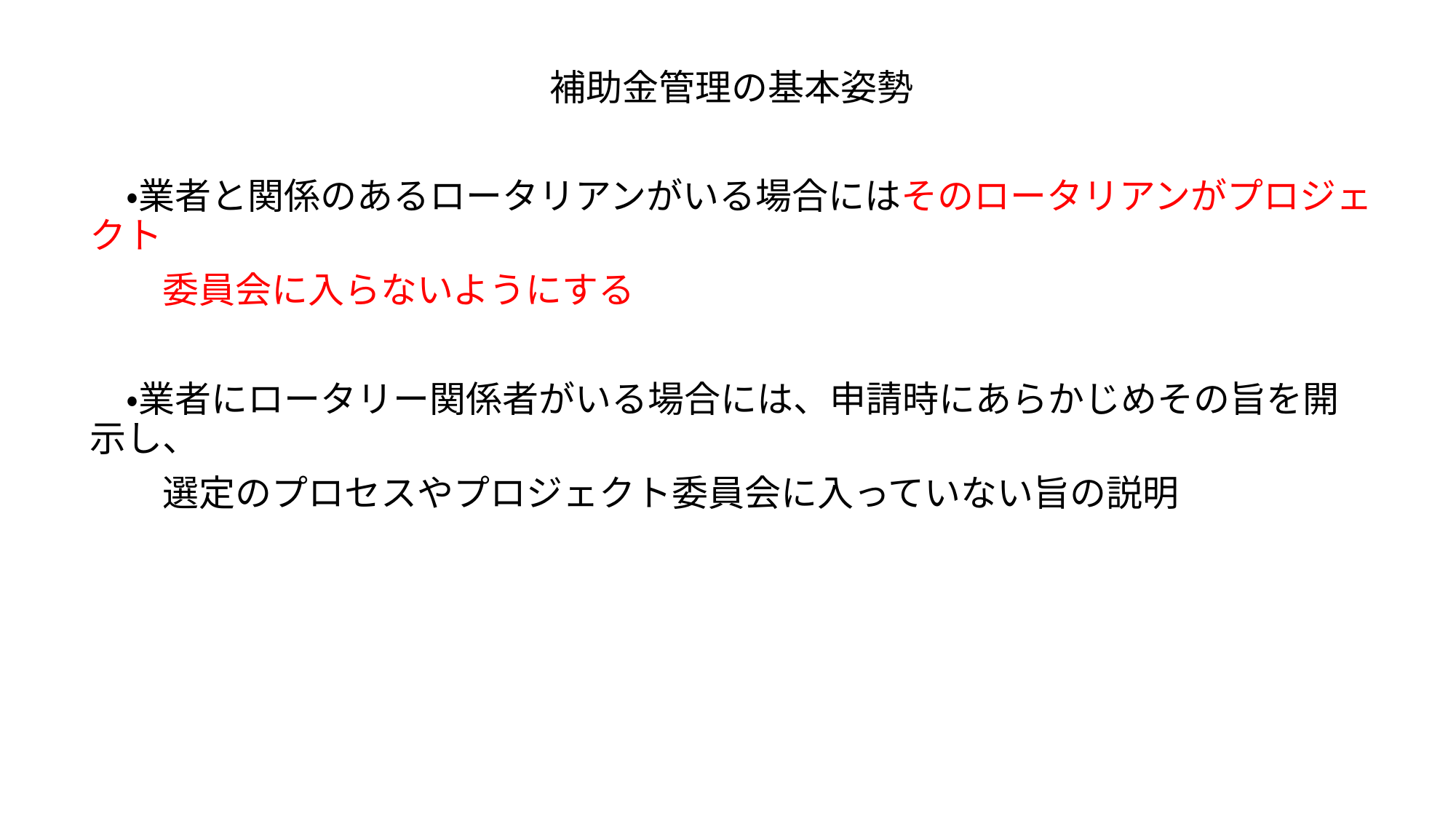

補助金管理の基本姿勢

　・業者と関係のあるロータリアンがいる場合にはそのロータリアンがプロジェクト
　　委員会に入らないようにする

　・業者にロータリー関係者がいる場合には、申請時にあらかじめその旨を開示し、
　　選定のプロセスやプロジェクト委員会に入っていない旨の説明